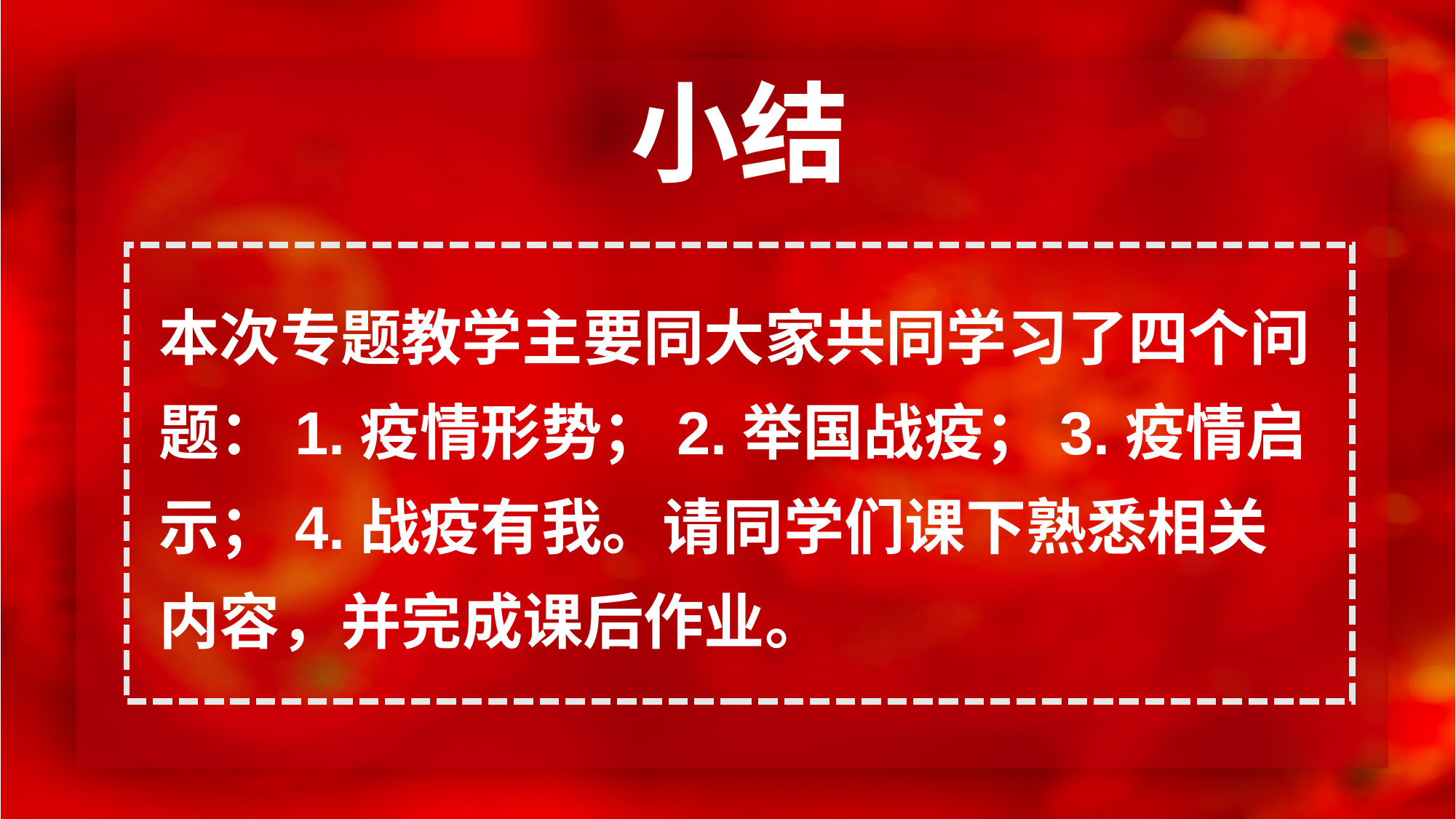

小结

本次专题教学主要同大家共同学习了四个问题：1.疫情形势；2.举国战疫；3.疫情启示；4.战疫有我。请同学们课下熟悉相关内容，并完成课后作业。